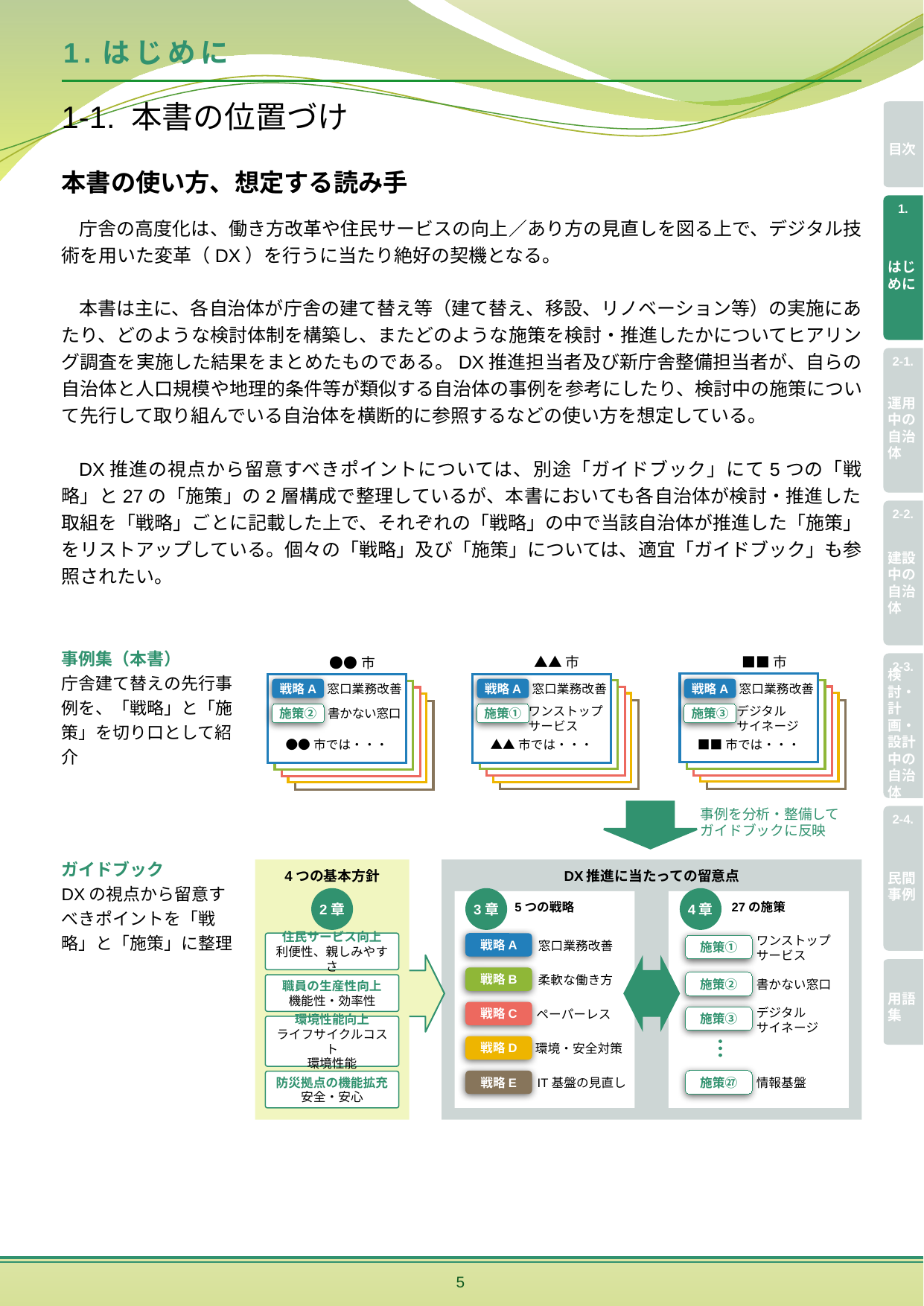

# 1.はじめに
1-1. 本書の位置づけ
本書の使い方、想定する読み手
庁舎の高度化は、働き方改革や住民サービスの向上／あり方の見直しを図る上で、デジタル技術を用いた変革（DX）を行うに当たり絶好の契機となる。

本書は主に、各自治体が庁舎の建て替え等（建て替え、移設、リノベーション等）の実施にあたり、どのような検討体制を構築し、またどのような施策を検討・推進したかについてヒアリング調査を実施した結果をまとめたものである。DX推進担当者及び新庁舎整備担当者が、自らの自治体と人口規模や地理的条件等が類似する自治体の事例を参考にしたり、検討中の施策について先行して取り組んでいる自治体を横断的に参照するなどの使い方を想定している。

DX推進の視点から留意すべきポイントについては、別途「ガイドブック」にて5つの「戦略」と27の「施策」の2層構成で整理しているが、本書においても各自治体が検討・推進した取組を「戦略」ごとに記載した上で、それぞれの「戦略」の中で当該自治体が推進した「施策」をリストアップしている。個々の「戦略」及び「施策」については、適宜「ガイドブック」も参照されたい。
事例集（本書）
庁舎建て替えの先行事例を、「戦略」と「施策」を切り口として紹介
■■市

戦略A

窓口業務改善

デジタル
サイネージ
施策③
■■市では・・・
▲▲市

戦略A

窓口業務改善

施策①
ワンストップ
サービス
▲▲市では・・・
●●市

戦略A

窓口業務改善

施策②
書かない窓口
●●市では・・・

事例を分析・整備して
ガイドブックに反映
ガイドブック
DXの視点から留意すべきポイントを「戦略」と「施策」に整理
4つの基本方針
DX推進に当たっての留意点
2章
3章
4章
5つの戦略
27の施策
住民サービス向上
利便性、親しみやすさ
ワンストップ
サービス
施策①
施策②
施策③
施策㉗
情報基盤
書かない窓口
デジタル
サイネージ
戦略A
窓口業務改善
戦略B
柔軟な働き方
戦略C
ペーパーレス
戦略D
環境・安全対策
戦略E
IT基盤の見直し

職員の生産性向上
機能性・効率性
環境性能向上
ライフサイクルコスト
環境性能
防災拠点の機能拡充
安全・安心
5